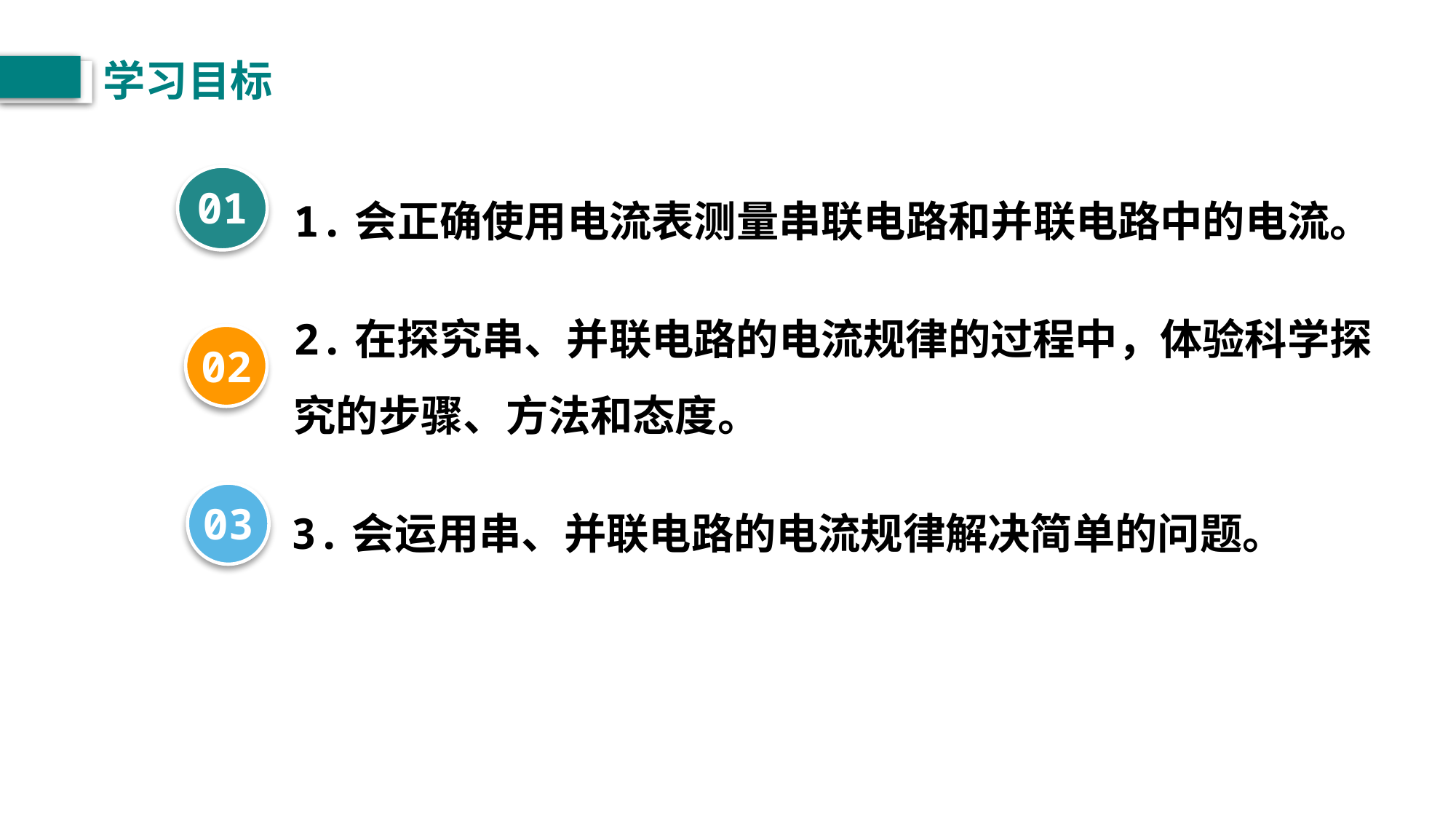

学习目标

01
1.会正确使用电流表测量串联电路和并联电路中的电流。
2.在探究串、并联电路的电流规律的过程中，体验科学探究的步骤、方法和态度。

02
3.会运用串、并联电路的电流规律解决简单的问题。

03